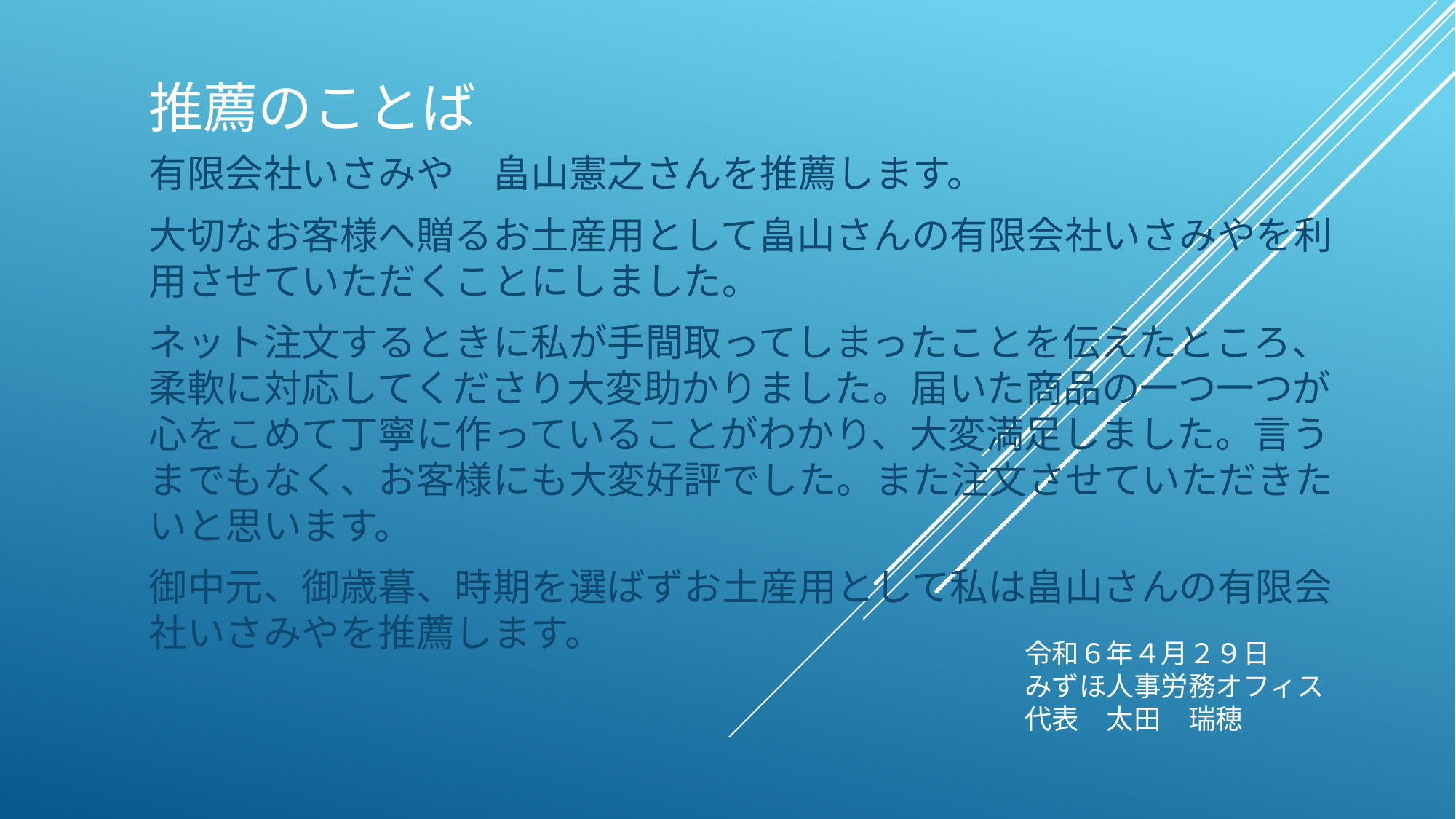

# 推薦のことば
有限会社いさみや　畠山憲之さんを推薦します。
大切なお客様へ贈るお土産用として畠山さんの有限会社いさみやを利用させていただくことにしました。
ネット注文するときに私が手間取ってしまったことを伝えたところ、柔軟に対応してくださり大変助かりました。届いた商品の一つ一つが心をこめて丁寧に作っていることがわかり、大変満足しました。言うまでもなく、お客様にも大変好評でした。また注文させていただきたいと思います。
御中元、御歳暮、時期を選ばずお土産用として私は畠山さんの有限会社いさみやを推薦します。

令和６年４月２９日　　　　みずほ人事労務オフィス　　代表　太田　瑞穂